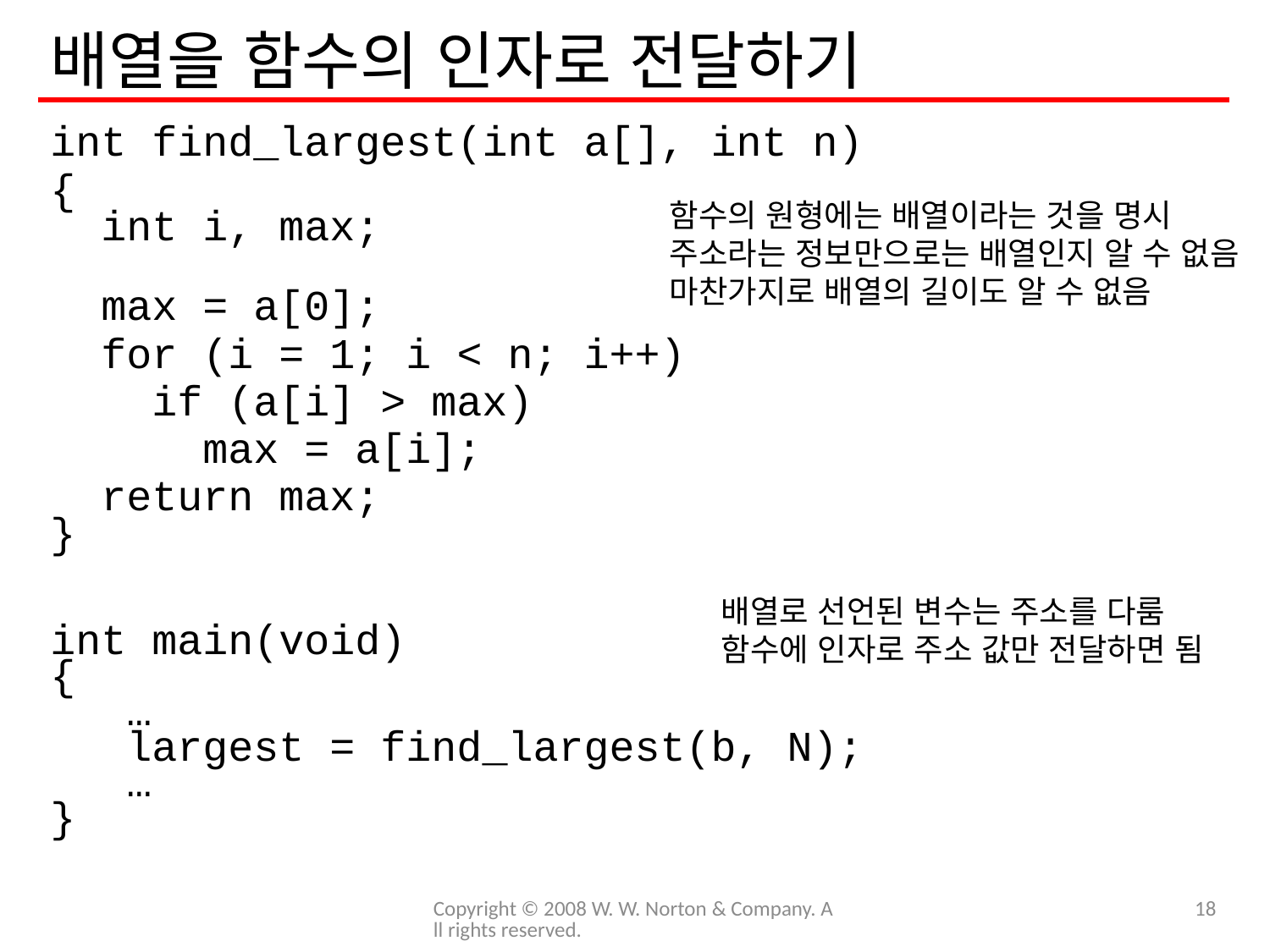

# 배열을 함수의 인자로 전달하기
int find_largest(int a[], int n)
{
  int i, max;

  max = a[0];
  for (i = 1; i < n; i++)
    if (a[i] > max)
      max = a[i];
  return max;
}

int main(void)
{
   …
   largest = find_largest(b, N);
   …
}
함수의 원형에는 배열이라는 것을 명시
주소라는 정보만으로는 배열인지 알 수 없음
마찬가지로 배열의 길이도 알 수 없음
배열로 선언된 변수는 주소를 다룸
함수에 인자로 주소 값만 전달하면 됨
Copyright © 2008 W. W. Norton & Company. All rights reserved.
18